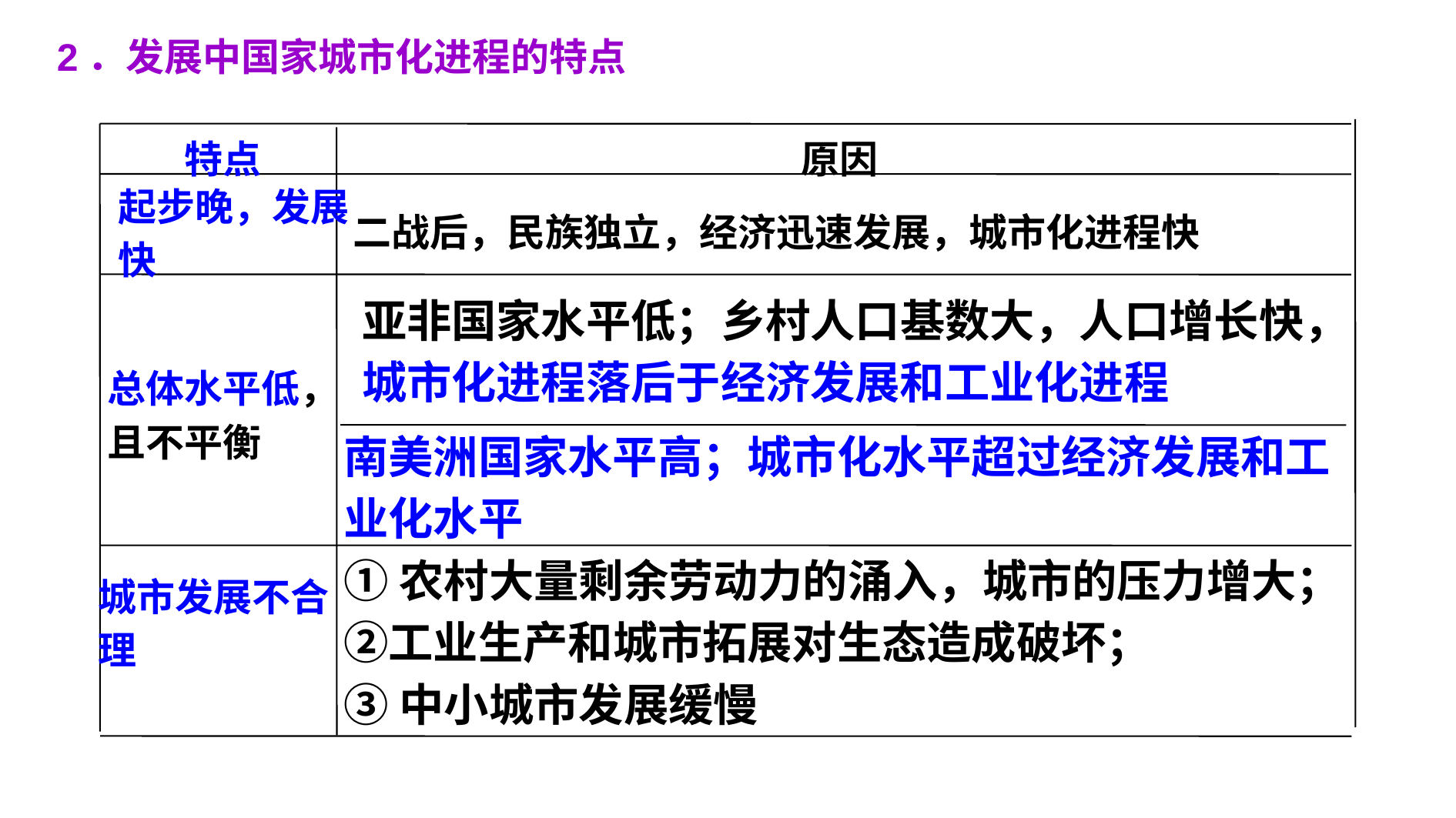

2．发展中国家城市化进程的特点

特点

原因
二战后，民族独立，经济迅速发展，城市化进程快

起步晚，发展快
亚非国家水平低；乡村人口基数大，人口增长快，城市化进程落后于经济发展和工业化进程
总体水平低，且不平衡

南美洲国家水平高；城市化水平超过经济发展和工业化水平
城市发展不合理

①农村大量剩余劳动力的涌入，城市的压力增大；②工业生产和城市拓展对生态造成破坏；
③中小城市发展缓慢